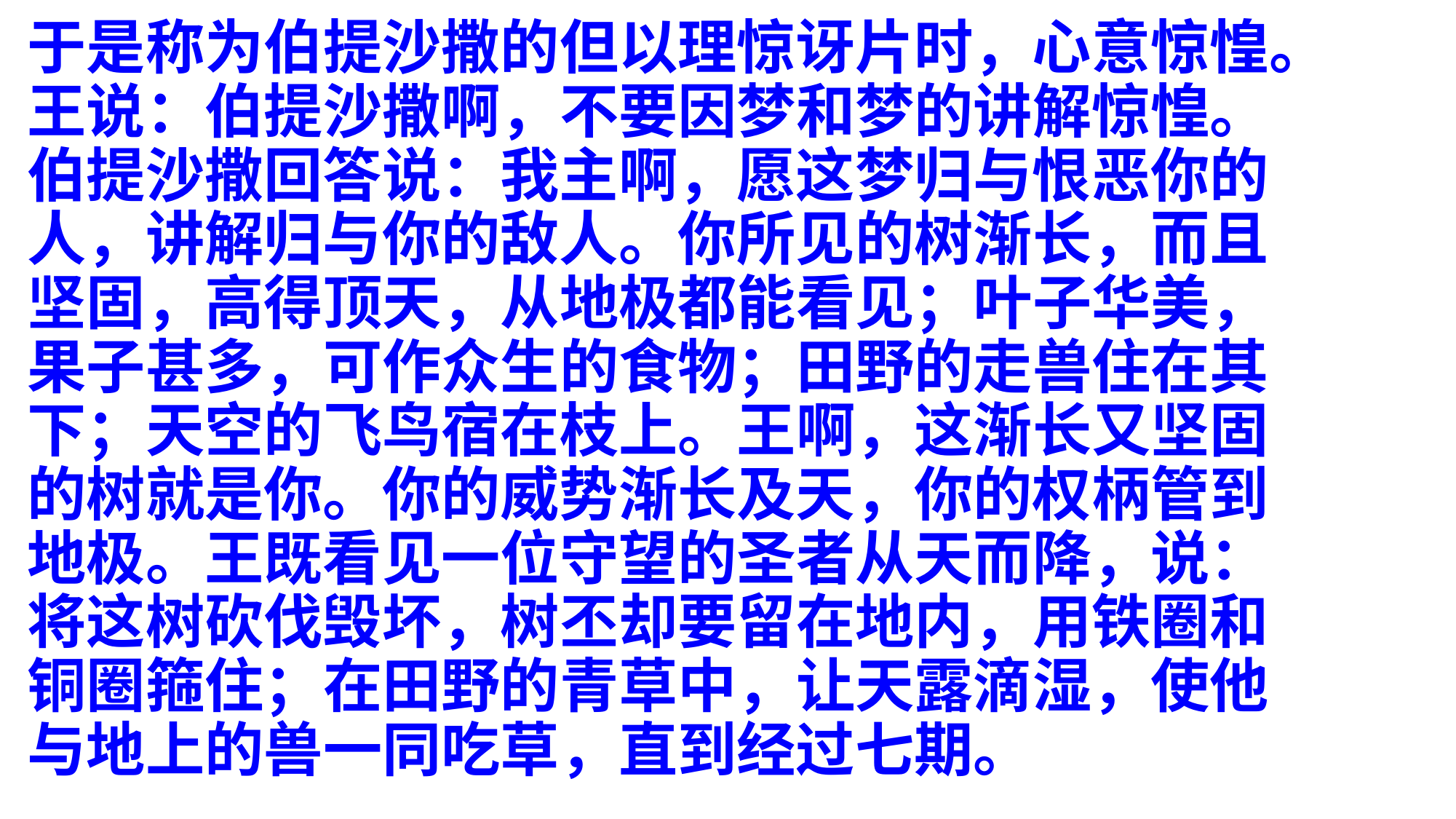

于是称为伯提沙撒的但以理惊讶片时，心意惊惶。王说：伯提沙撒啊，不要因梦和梦的讲解惊惶。伯提沙撒回答说：我主啊，愿这梦归与恨恶你的人，讲解归与你的敌人。你所见的树渐长，而且坚固，高得顶天，从地极都能看见；叶子华美，果子甚多，可作众生的食物；田野的走兽住在其下；天空的飞鸟宿在枝上。王啊，这渐长又坚固的树就是你。你的威势渐长及天，你的权柄管到地极。王既看见一位守望的圣者从天而降，说：将这树砍伐毁坏，树丕却要留在地内，用铁圈和铜圈箍住；在田野的青草中，让天露滴湿，使他与地上的兽一同吃草，直到经过七期。